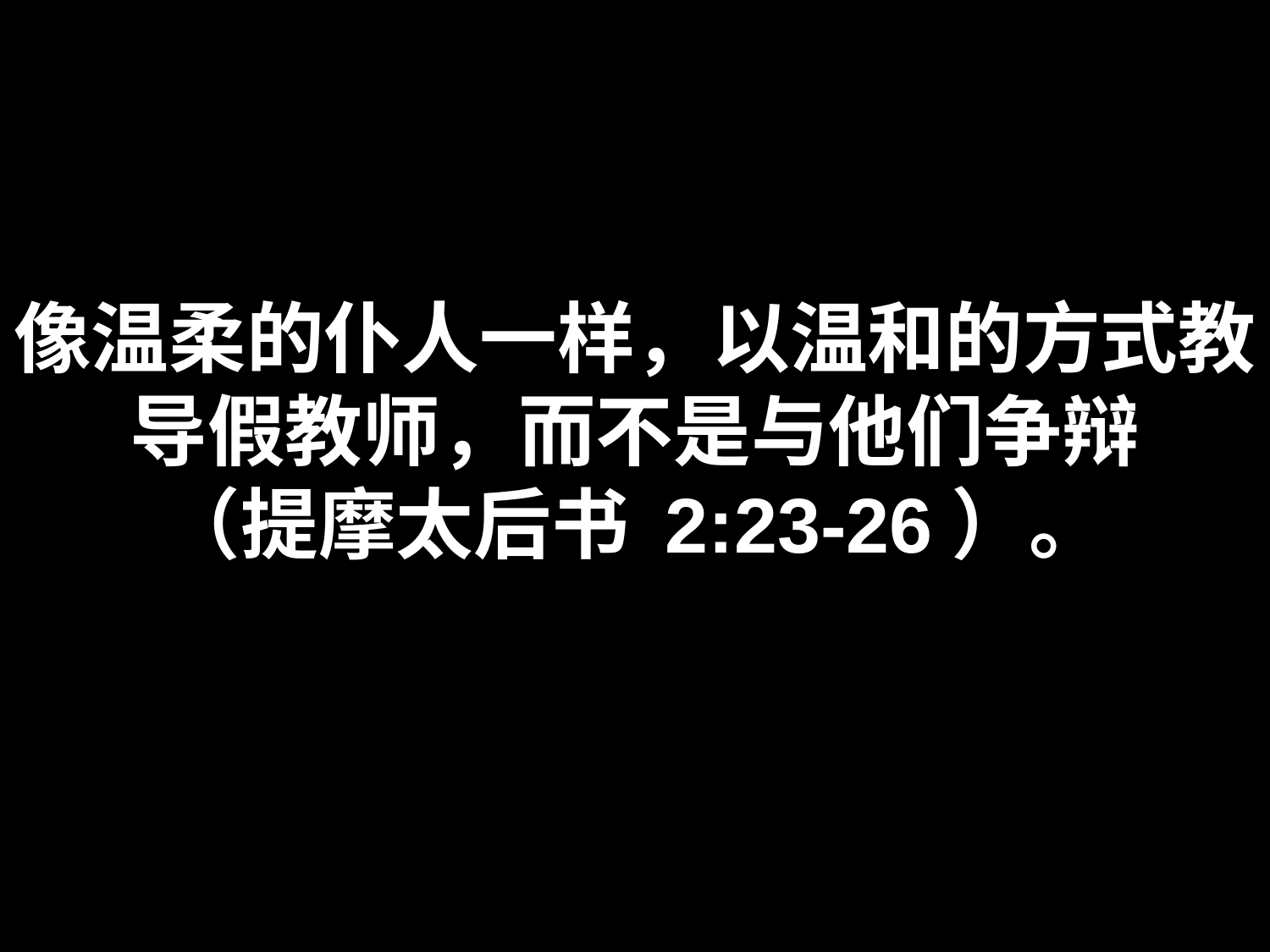

# 像温柔的仆人一样，以温和的方式教导假教师，而不是与他们争辩 （提摩太后书 2:23-26）。